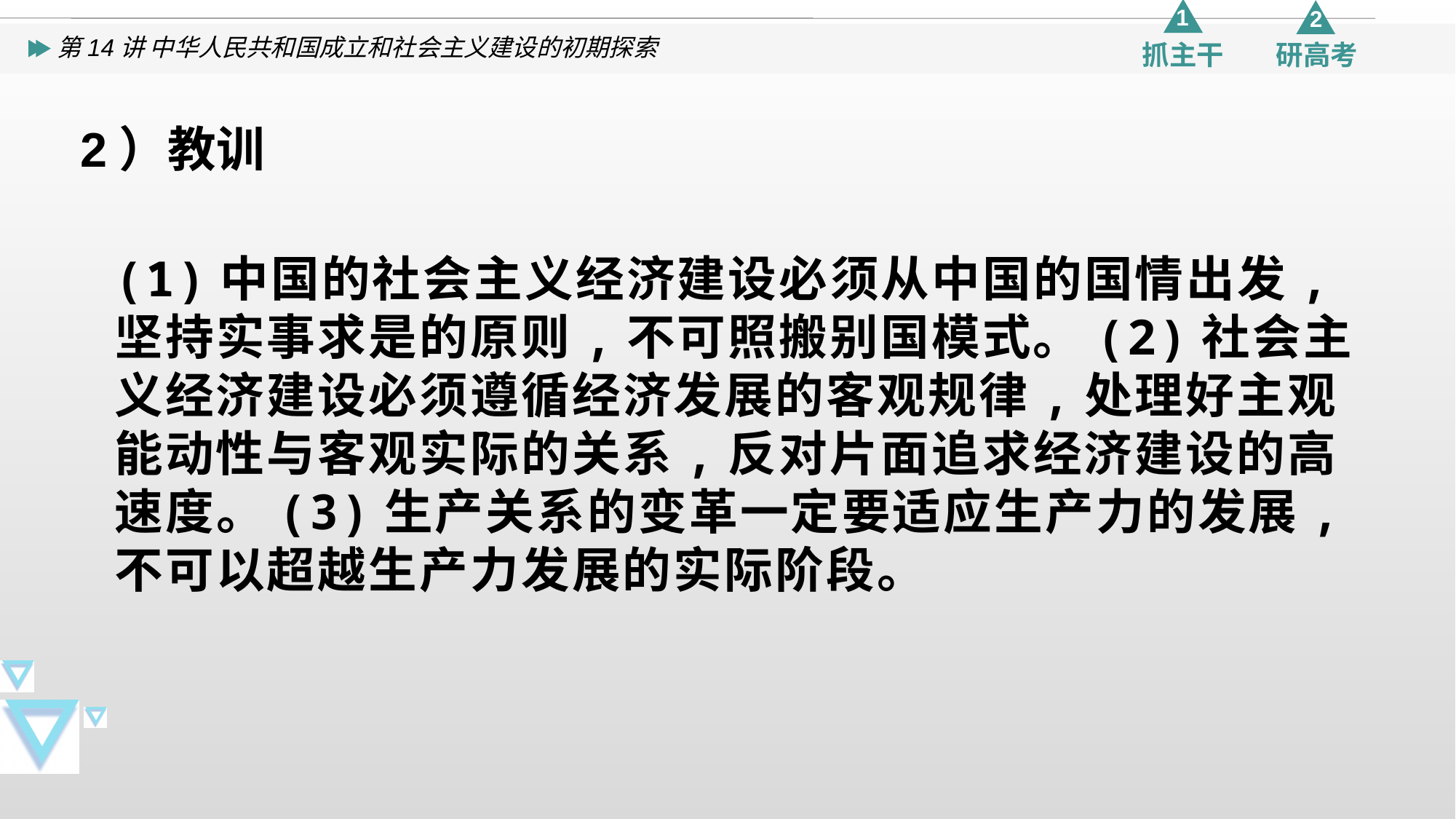

2）教训
(1)中国的社会主义经济建设必须从中国的国情出发,坚持实事求是的原则,不可照搬别国模式。(2)社会主义经济建设必须遵循经济发展的客观规律,处理好主观能动性与客观实际的关系,反对片面追求经济建设的高速度。(3)生产关系的变革一定要适应生产力的发展,不可以超越生产力发展的实际阶段。